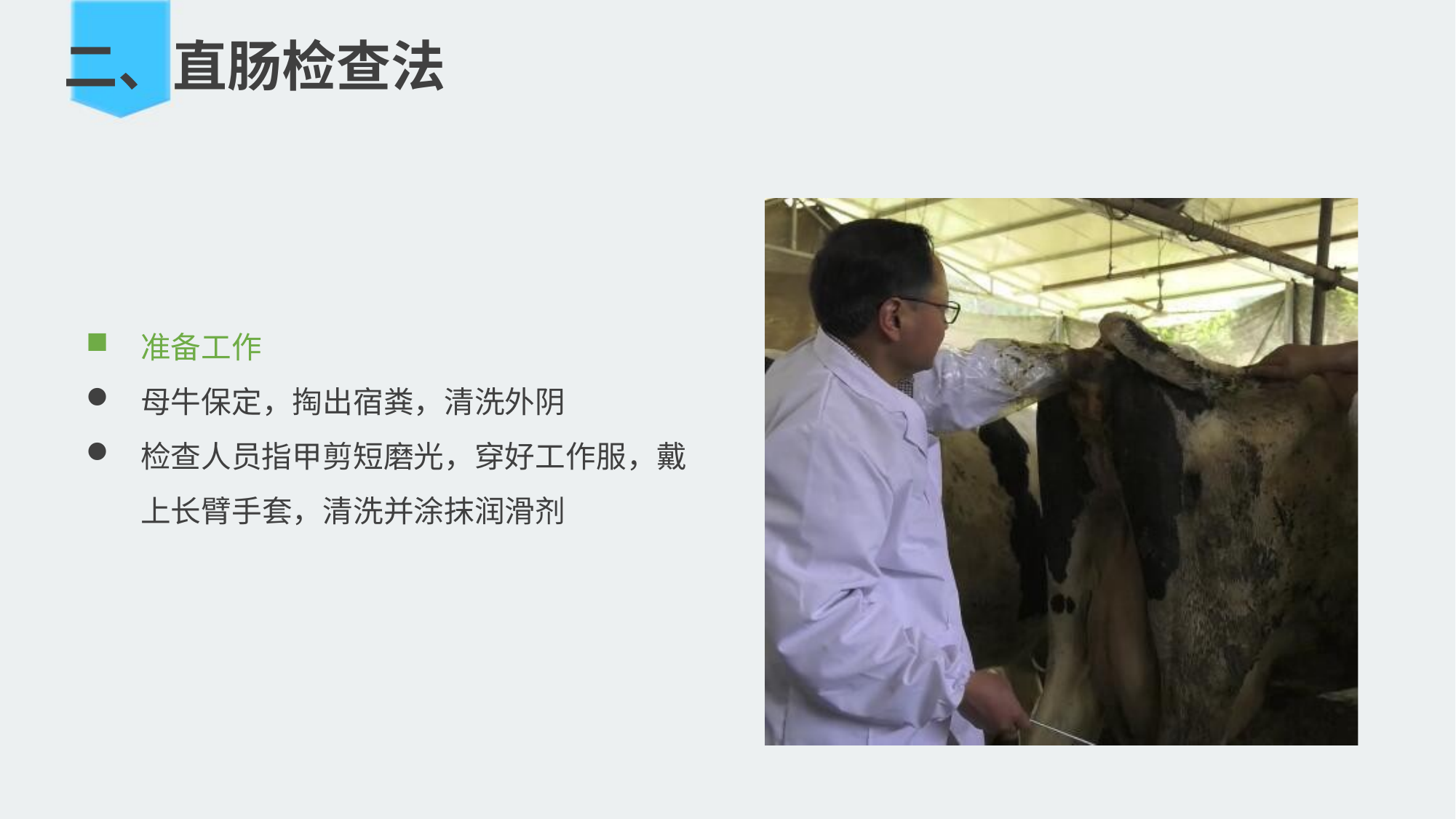

二、直肠检查法
#

准备工作
母牛保定，掏出宿粪，清洗外阴
检查人员指甲剪短磨光，穿好工作服，戴
上长臂手套，清洗并涂抹润滑剂